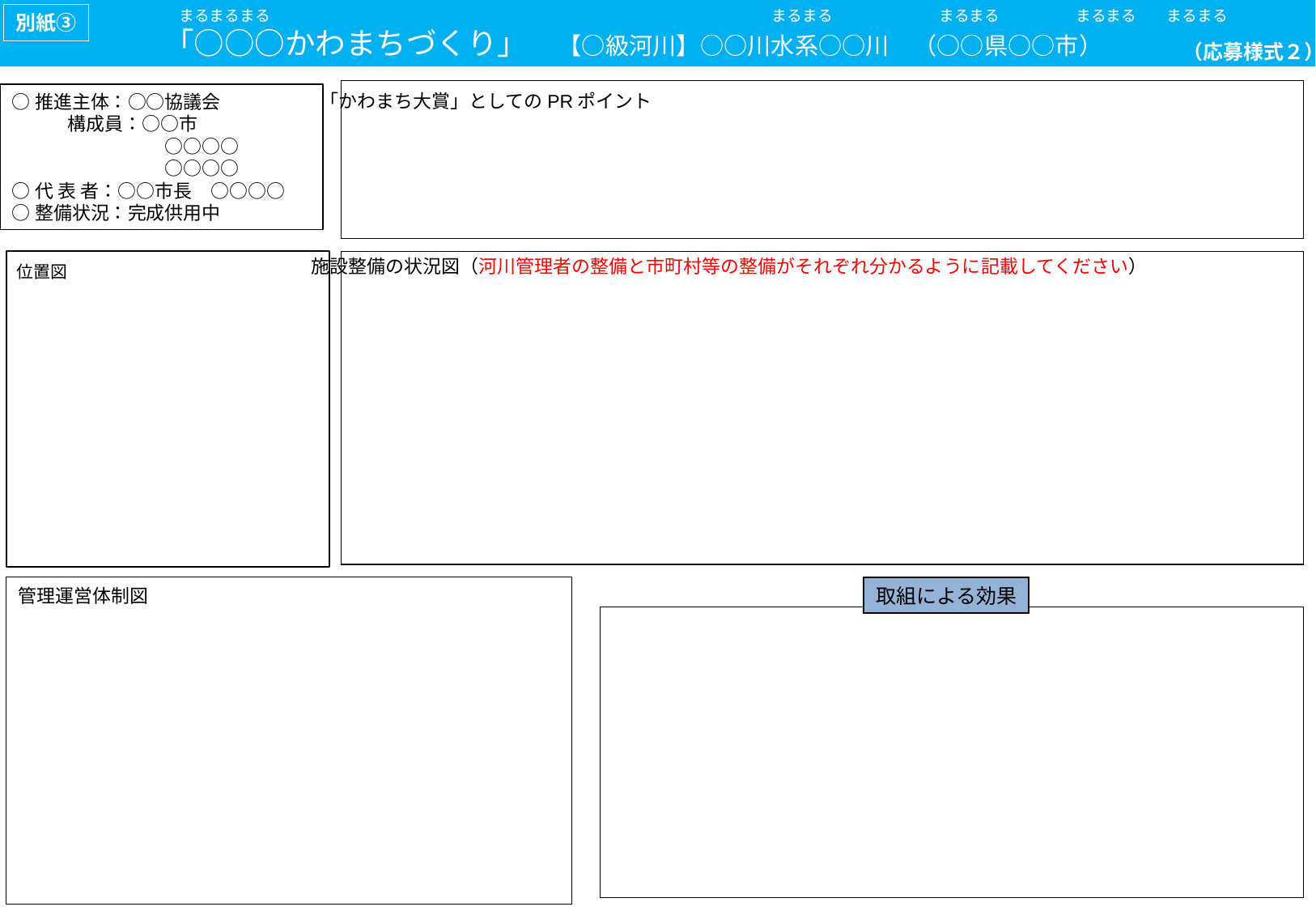

まるまるまる　　　　　　　　　　　　　　　　　　　　　　　　　　　　　　　　　まるまる　　　　　　　まるまる　　　　　まるまる　　まるまる
　　　　　「○○○かわまちづくり」　【○級河川】○○川水系○○川　（○○県○○市）
別紙③
（応募様式２）

○推進主体：○○協議会
　　　構成員：○○市
　　　　　　　　 ○○○○
　　　　　　　　 ○○○○
○代 表 者：○○市長　○○○○
○整備状況：完成供用中
「かわまち大賞」としてのPRポイント

施設整備の状況図（河川管理者の整備と市町村等の整備がそれぞれ分かるように記載してください）
位置図

取組による効果
管理運営体制図